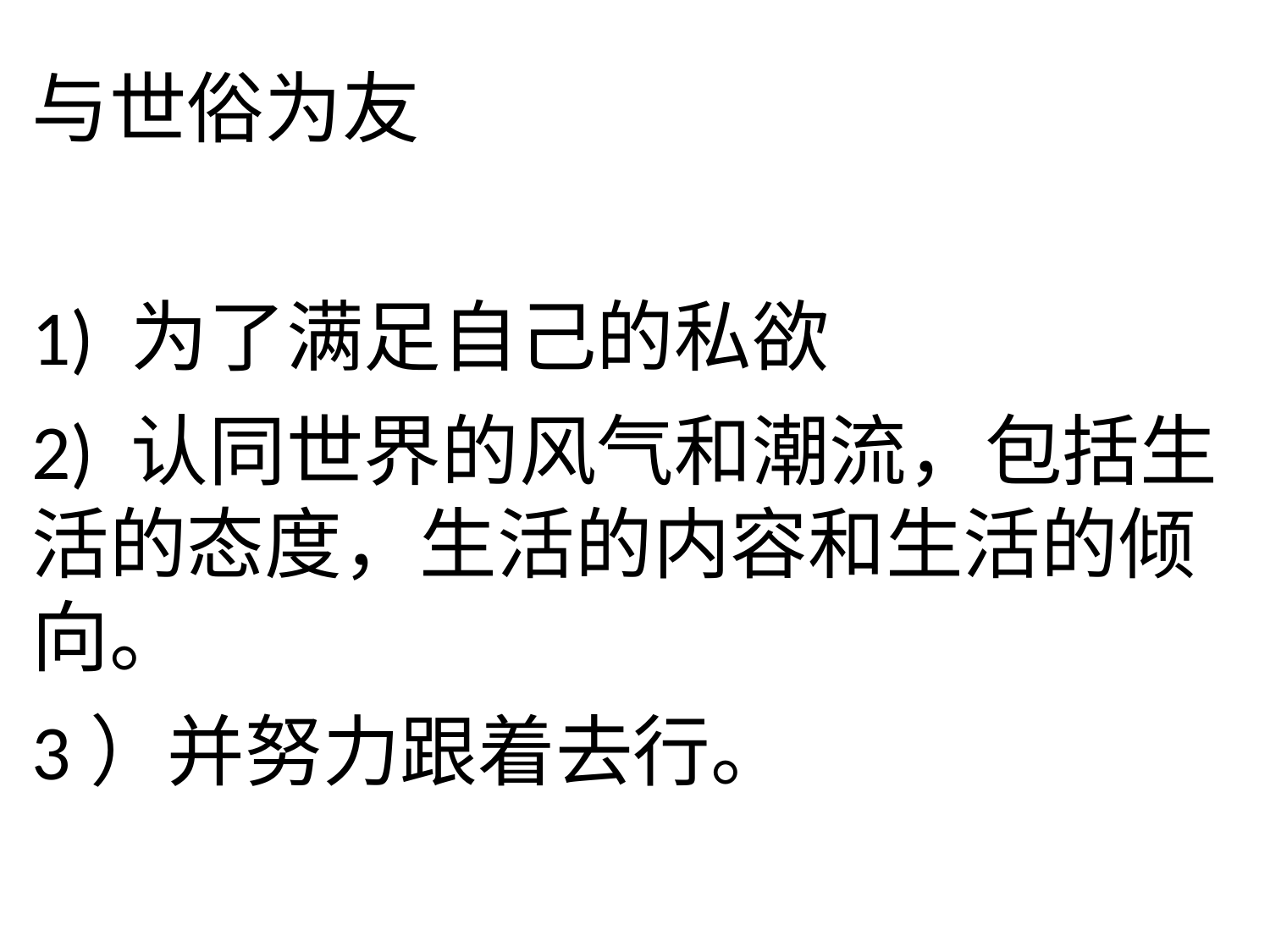

与世俗为友

1) 为了满足自己的私欲
2) 认同世界的风气和潮流，包括生活的态度，生活的内容和生活的倾向。
3）并努力跟着去行。